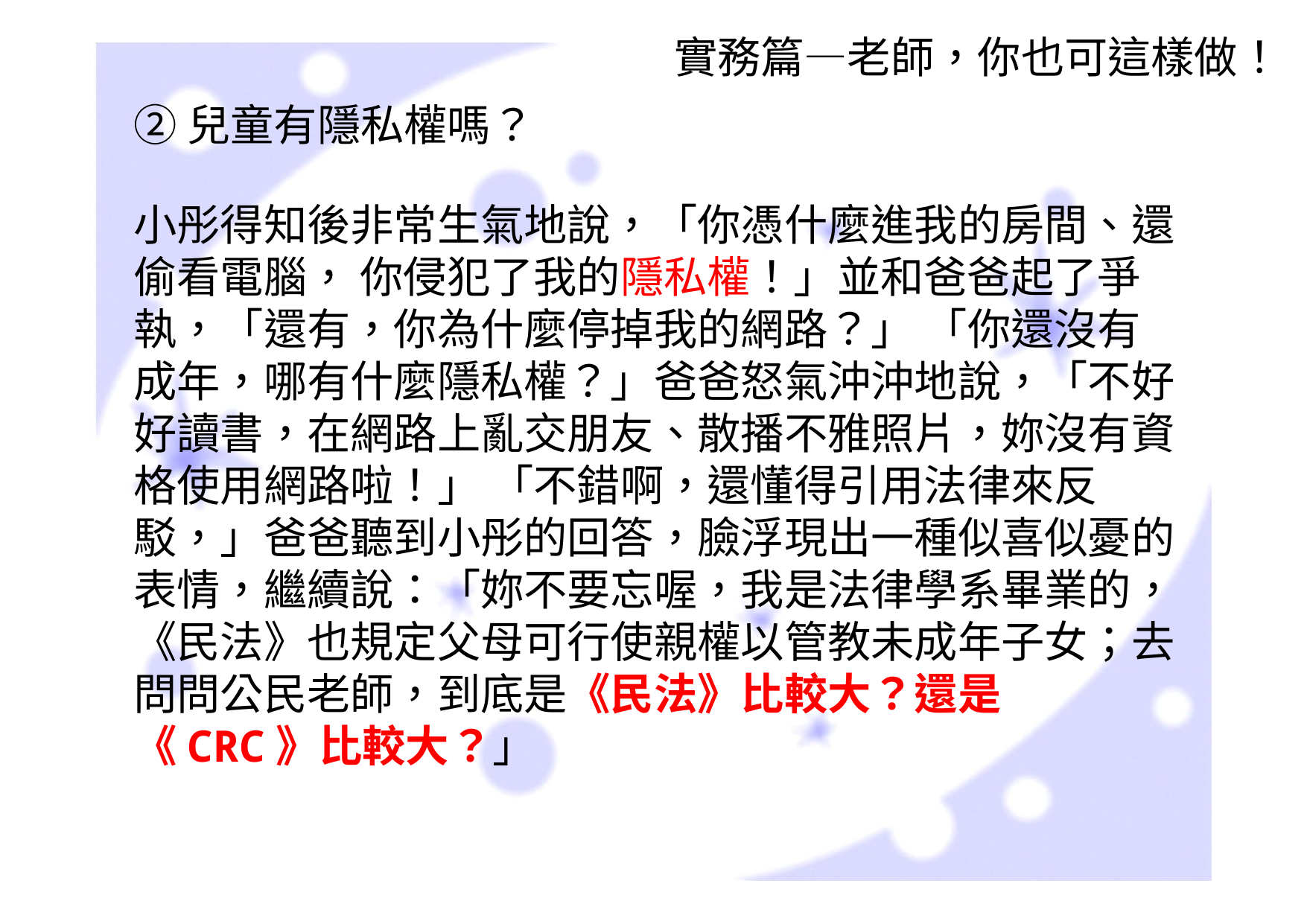

實務篇—老師，你也可這樣做！
②兒童有隱私權嗎？
小彤得知後非常生氣地說，「你憑什麼進我的房間、還偷看電腦， 你侵犯了我的隱私權！」並和爸爸起了爭執，「還有，你為什麼停掉我的網路？」 「你還沒有成年，哪有什麼隱私權？」爸爸怒氣沖沖地說，「不好好讀書，在網路上亂交朋友、散播不雅照片，妳沒有資格使用網路啦！」 「不錯啊，還懂得引用法律來反駁，」爸爸聽到小彤的回答，臉浮現出一種似喜似憂的表情，繼續說：「妳不要忘喔，我是法律學系畢業的，《民法》也規定父母可行使親權以管教未成年子女；去問問公民老師，到底是《民法》比較大？還是《CRC》比較大？」